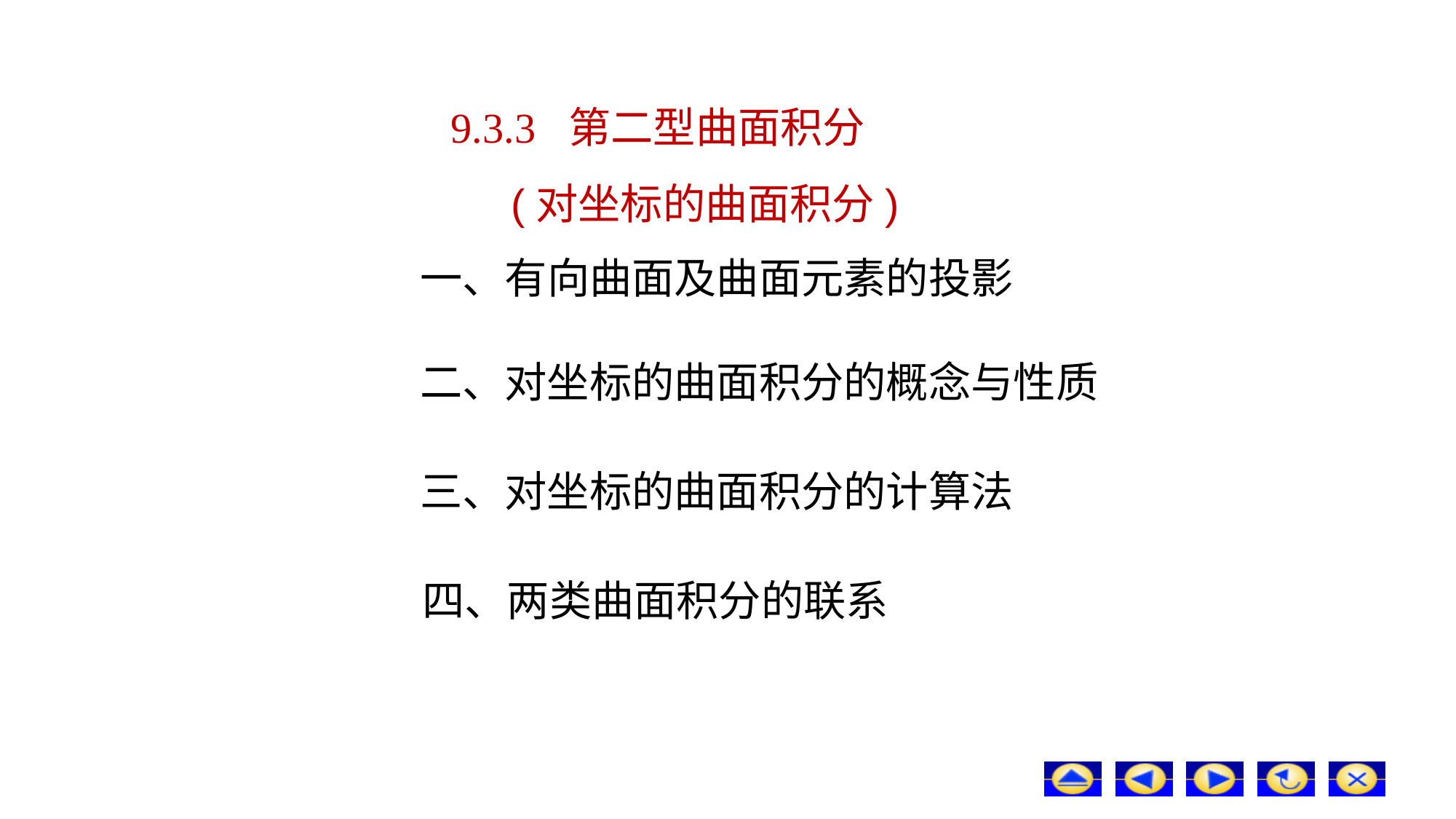

9.3.3  第二型曲面积分
        (对坐标的曲面积分)

一、有向曲面及曲面元素的投影
二、对坐标的曲面积分的概念与性质
三、对坐标的曲面积分的计算法
四、两类曲面积分的联系